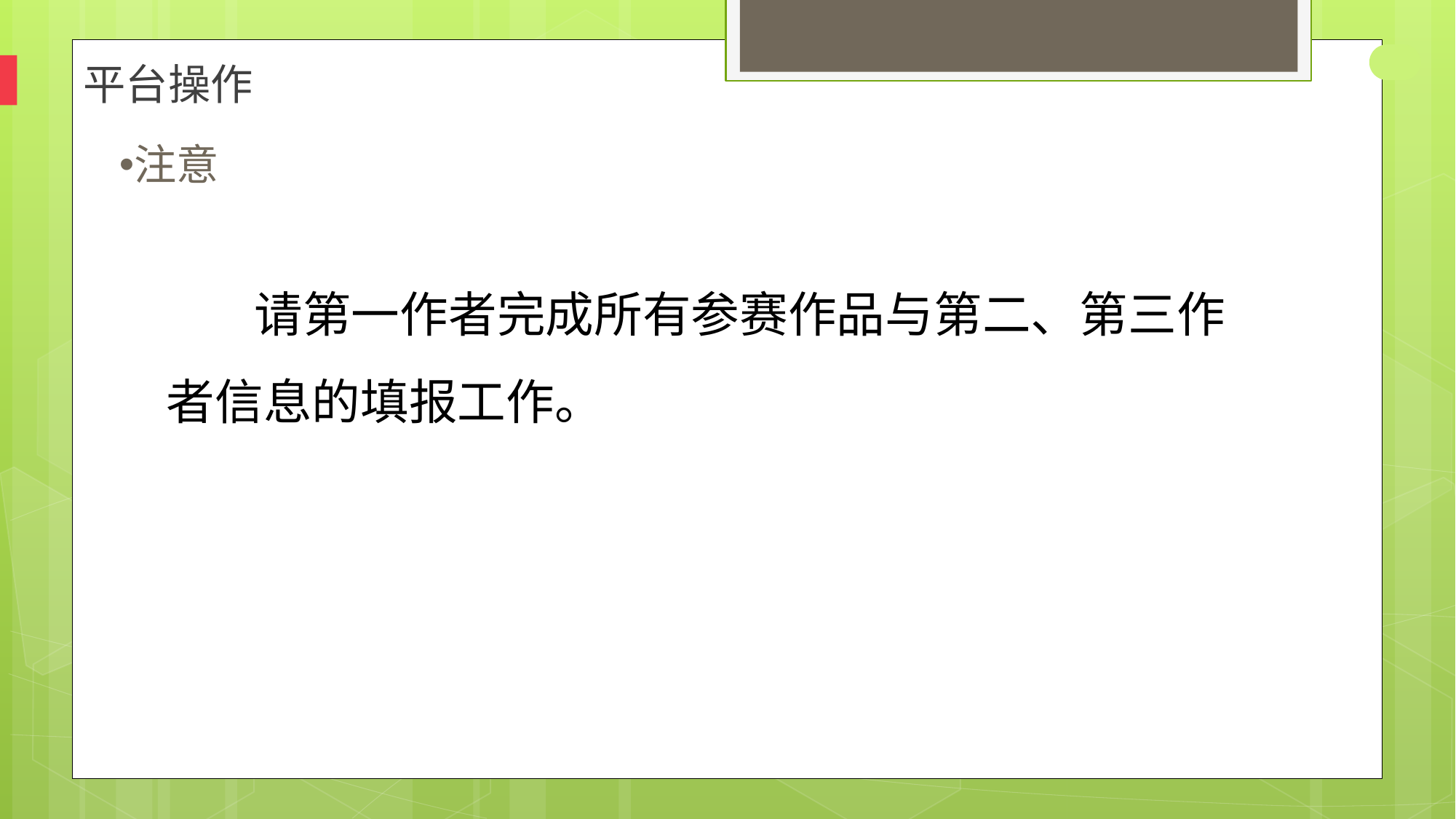

平台操作
注意
       请第一作者完成所有参赛作品与第二、第三作者信息的填报工作。